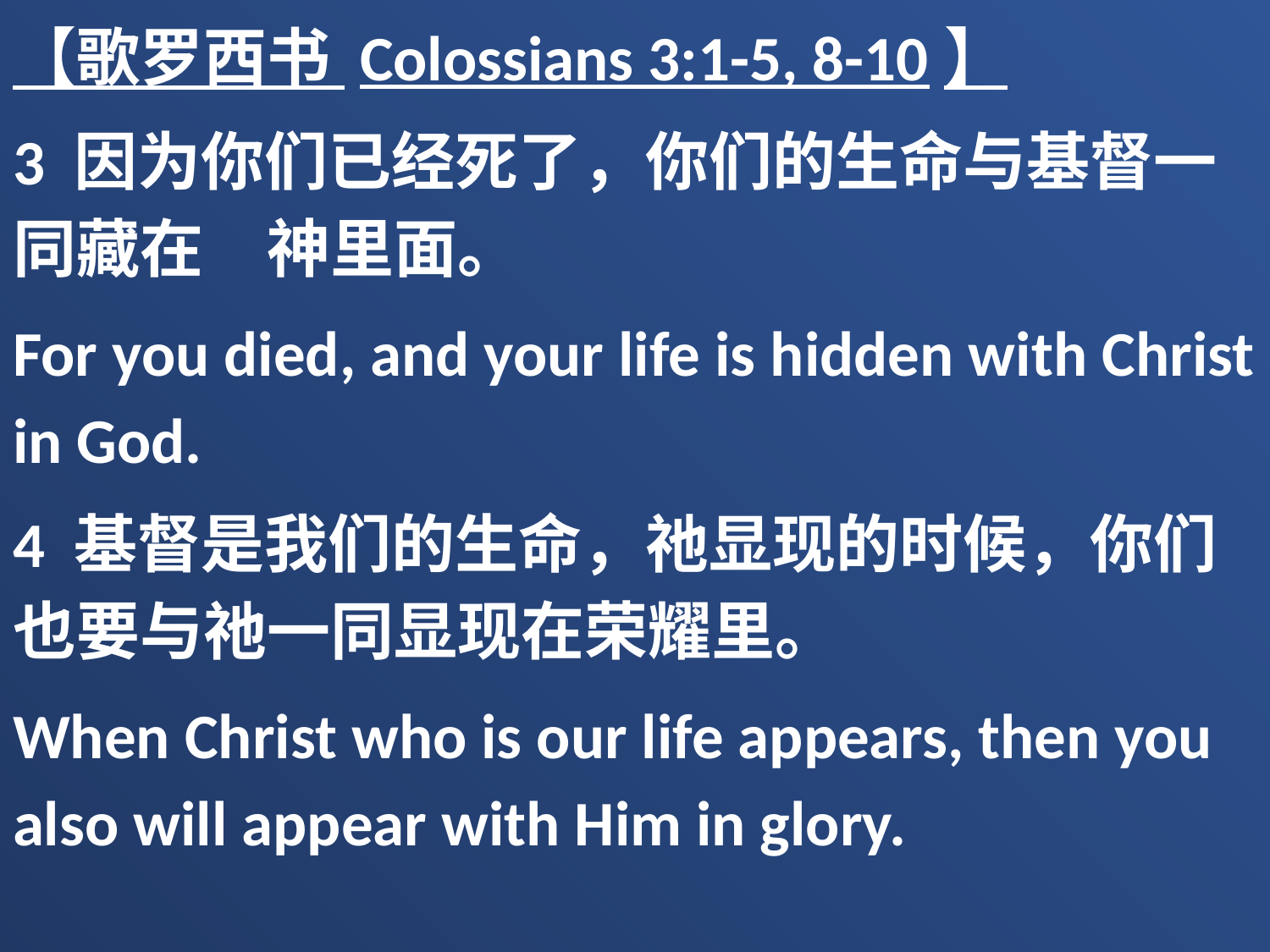

【歌罗西书 Colossians 3:1-5, 8-10】
3 因为你们已经死了，你们的生命与基督一同藏在　神里面。
For you died, and your life is hidden with Christ in God.
4 基督是我们的生命，祂显现的时候，你们也要与祂一同显现在荣耀里。
When Christ who is our life appears, then you also will appear with Him in glory.